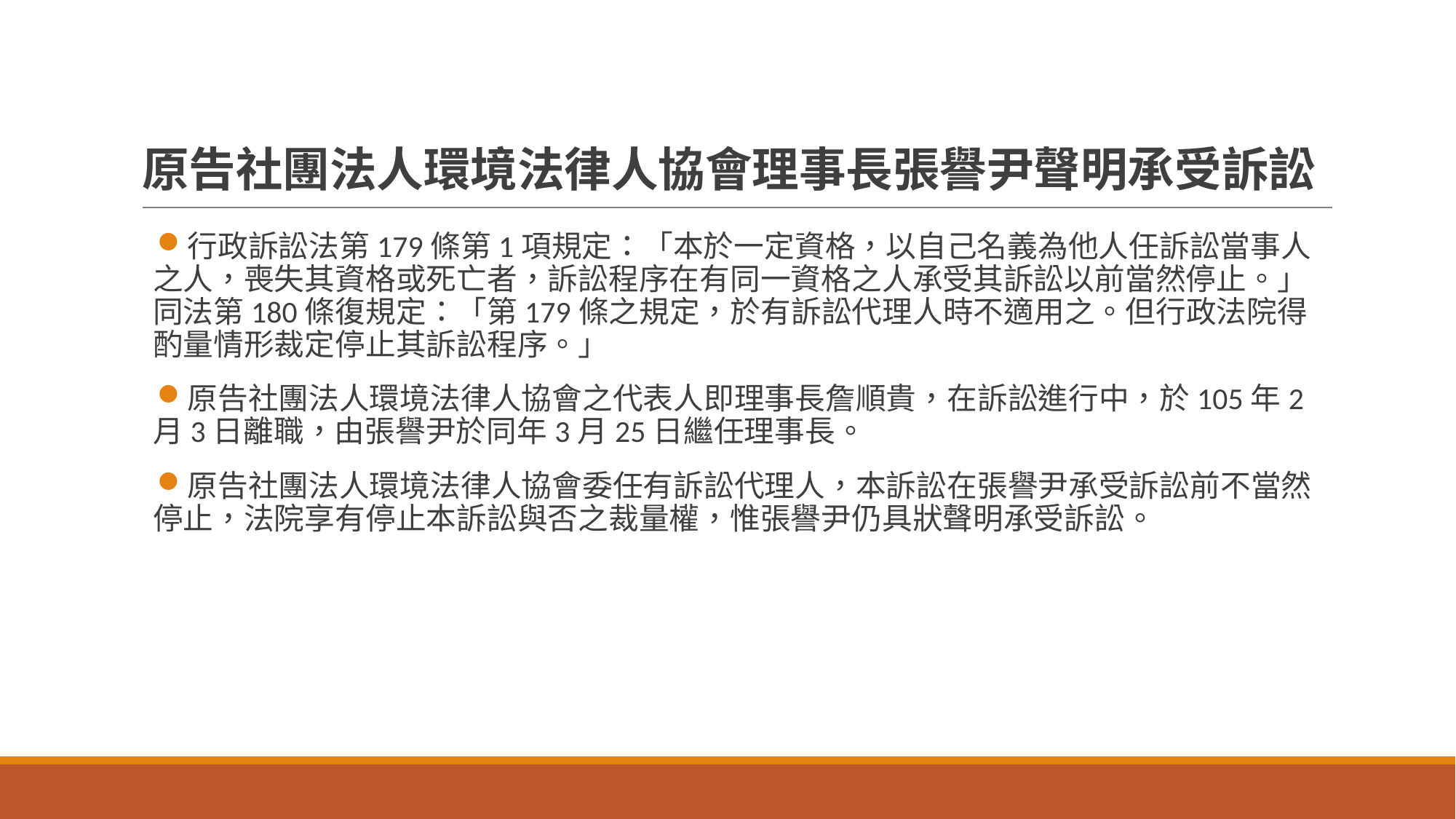

# 原告社團法人環境法律人協會理事長張譽尹聲明承受訴訟
行政訴訟法第179條第1項規定：「本於一定資格，以自己名義為他人任訴訟當事人之人，喪失其資格或死亡者，訴訟程序在有同一資格之人承受其訴訟以前當然停止。」同法第180條復規定：「第179條之規定，於有訴訟代理人時不適用之。但行政法院得酌量情形裁定停止其訴訟程序。」
原告社團法人環境法律人協會之代表人即理事長詹順貴，在訴訟進行中，於105年2月3日離職，由張譽尹於同年3月25日繼任理事長。
原告社團法人環境法律人協會委任有訴訟代理人，本訴訟在張譽尹承受訴訟前不當然停止，法院享有停止本訴訟與否之裁量權，惟張譽尹仍具狀聲明承受訴訟。